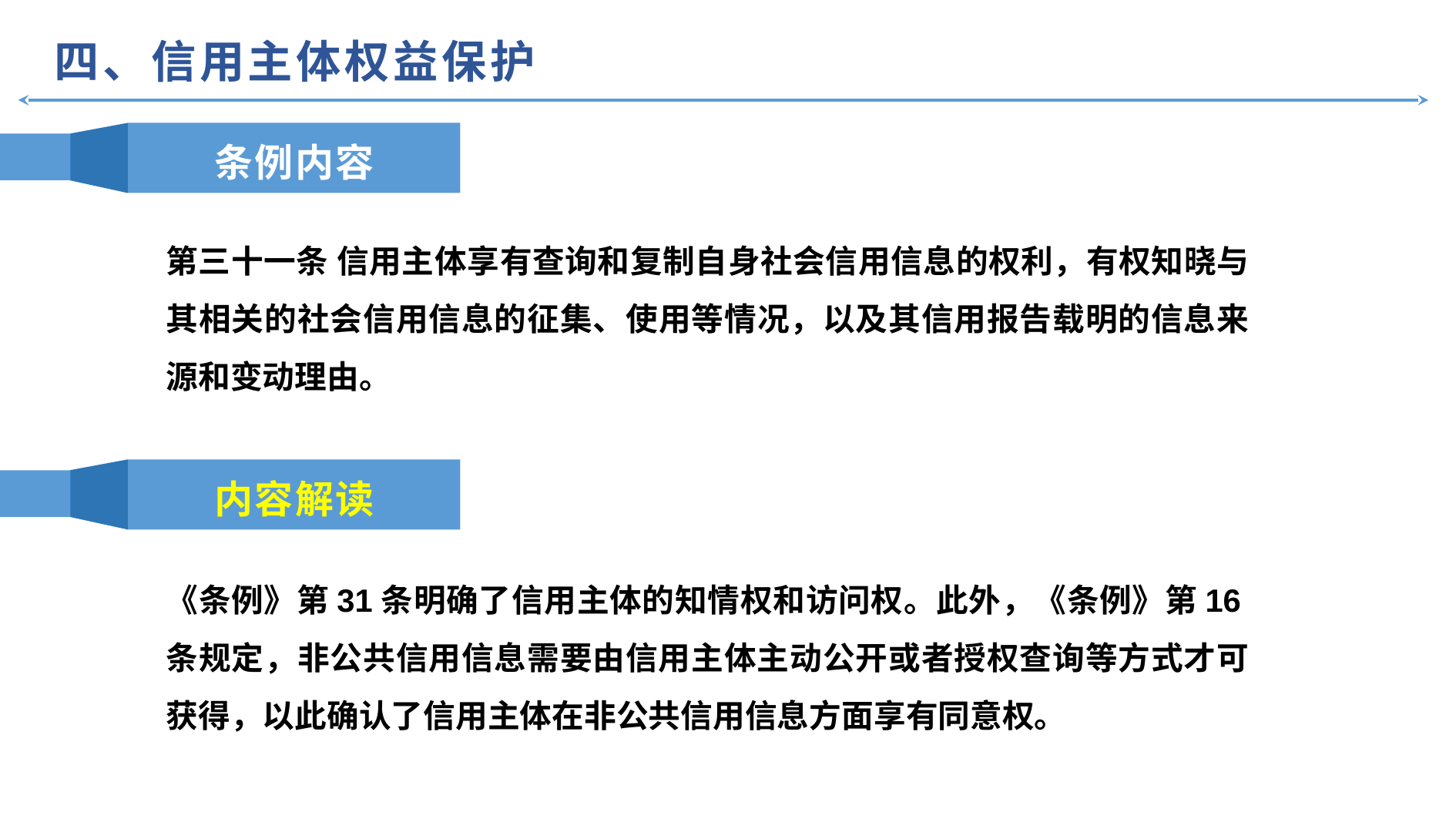

四、信用主体权益保护
条例内容

第三十一条 信用主体享有查询和复制自身社会信用信息的权利，有权知晓与其相关的社会信用信息的征集、使用等情况，以及其信用报告载明的信息来源和变动理由。
内容解读

《条例》第31条明确了信用主体的知情权和访问权。此外，《条例》第16条规定，非公共信用信息需要由信用主体主动公开或者授权查询等方式才可获得，以此确认了信用主体在非公共信用信息方面享有同意权。